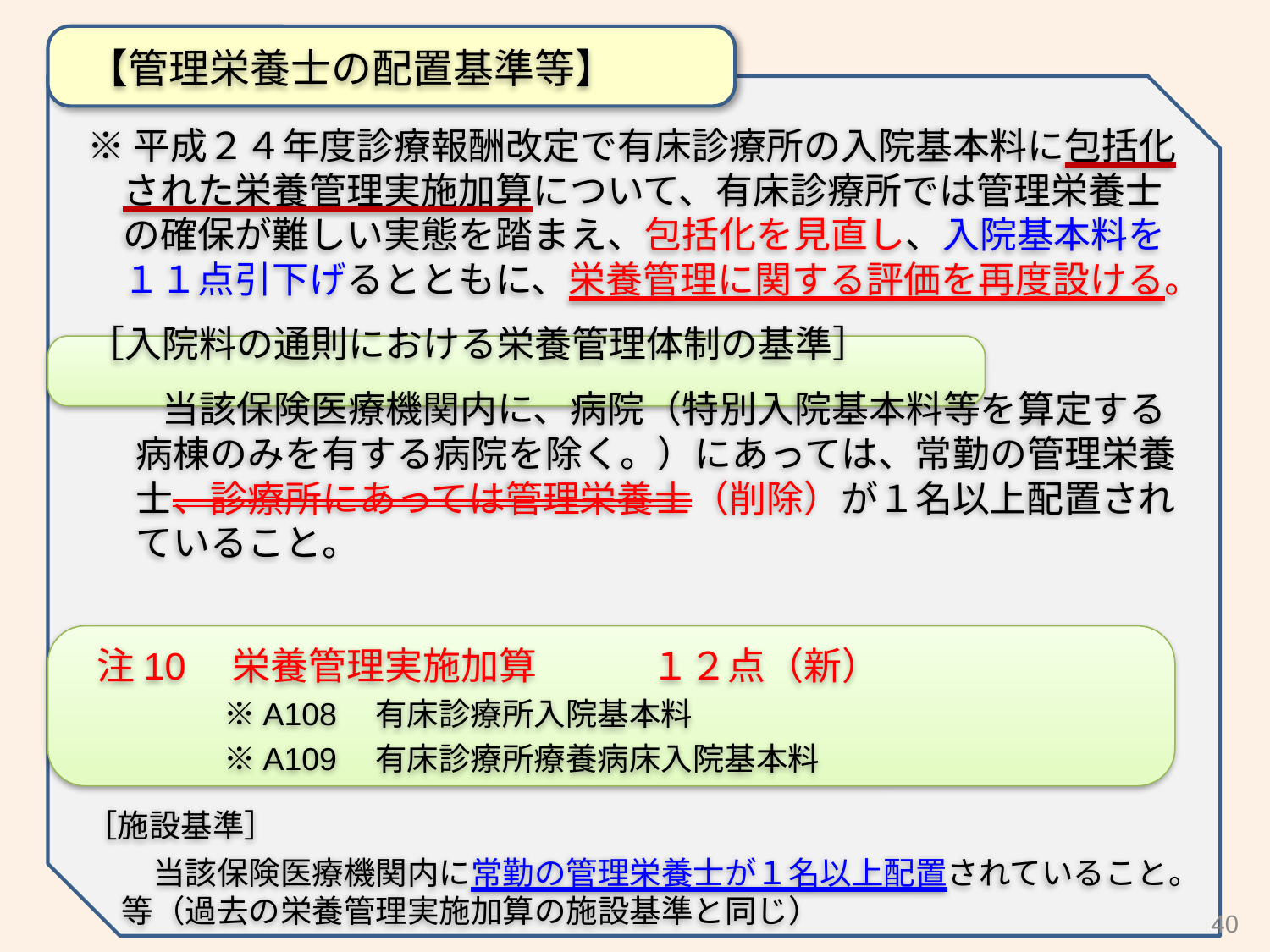

【管理栄養士の配置基準等】

※平成２４年度診療報酬改定で有床診療所の入院基本料に包括化された栄養管理実施加算について、有床診療所では管理栄養士の確保が難しい実態を踏まえ、包括化を見直し、入院基本料を１１点引下げるとともに、栄養管理に関する評価を再度設ける。
［入院料の通則における栄養管理体制の基準］
　　当該保険医療機関内に、病院（特別入院基本料等を算定する病棟のみを有する病院を除く。）にあっては、常勤の管理栄養士、診療所にあっては管理栄養士（削除）が１名以上配置されていること。

注10　栄養管理実施加算　　　１２点（新）
　　　　※A108　有床診療所入院基本料
　　　　※A109　有床診療所療養病床入院基本料
［施設基準］
　当該保険医療機関内に常勤の管理栄養士が１名以上配置されていること。等（過去の栄養管理実施加算の施設基準と同じ）
40